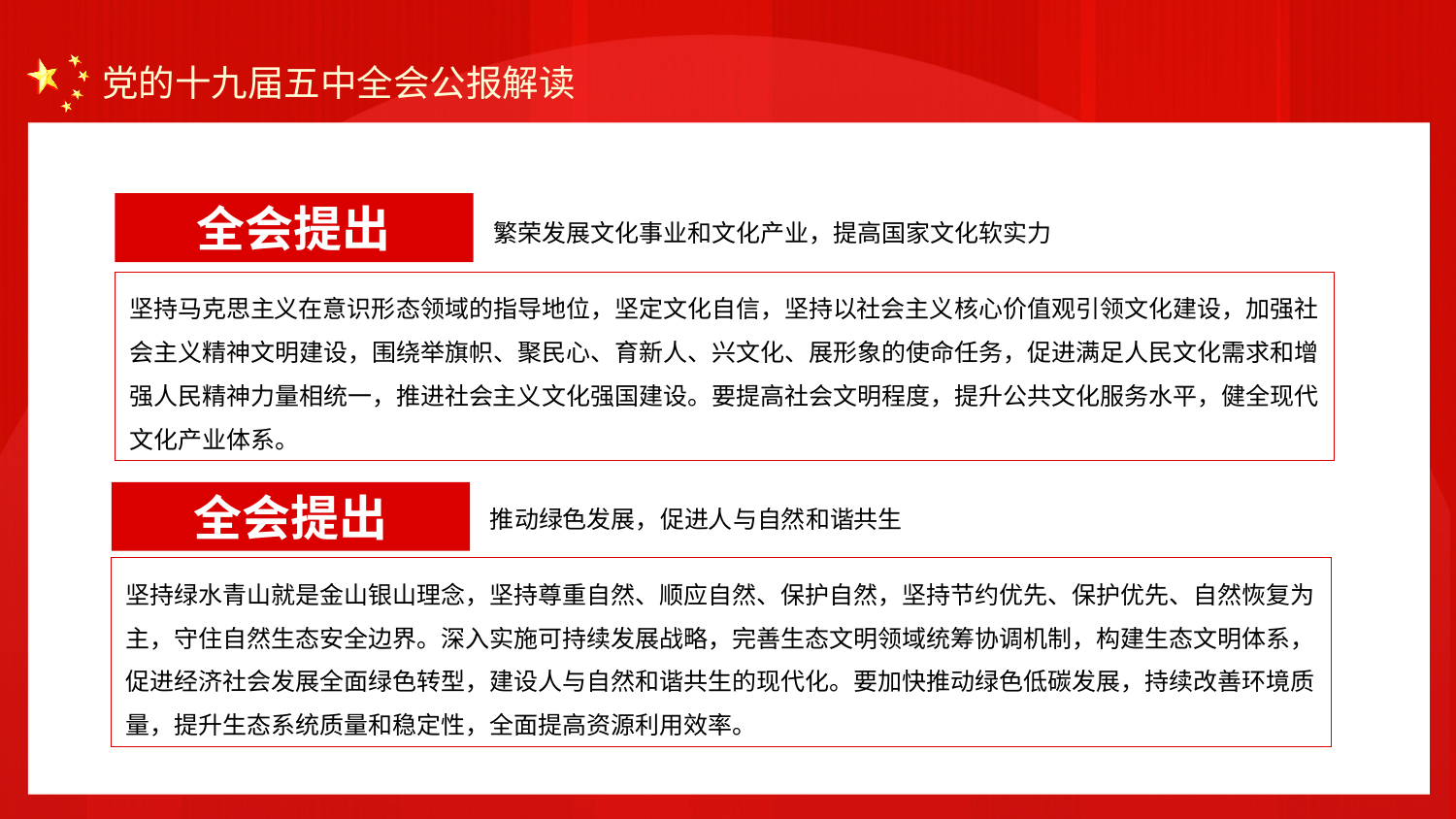

全会提出
繁荣发展文化事业和文化产业，提高国家文化软实力
坚持马克思主义在意识形态领域的指导地位，坚定文化自信，坚持以社会主义核心价值观引领文化建设，加强社会主义精神文明建设，围绕举旗帜、聚民心、育新人、兴文化、展形象的使命任务，促进满足人民文化需求和增强人民精神力量相统一，推进社会主义文化强国建设。要提高社会文明程度，提升公共文化服务水平，健全现代文化产业体系。
全会提出
推动绿色发展，促进人与自然和谐共生
坚持绿水青山就是金山银山理念，坚持尊重自然、顺应自然、保护自然，坚持节约优先、保护优先、自然恢复为主，守住自然生态安全边界。深入实施可持续发展战略，完善生态文明领域统筹协调机制，构建生态文明体系，促进经济社会发展全面绿色转型，建设人与自然和谐共生的现代化。要加快推动绿色低碳发展，持续改善环境质量，提升生态系统质量和稳定性，全面提高资源利用效率。